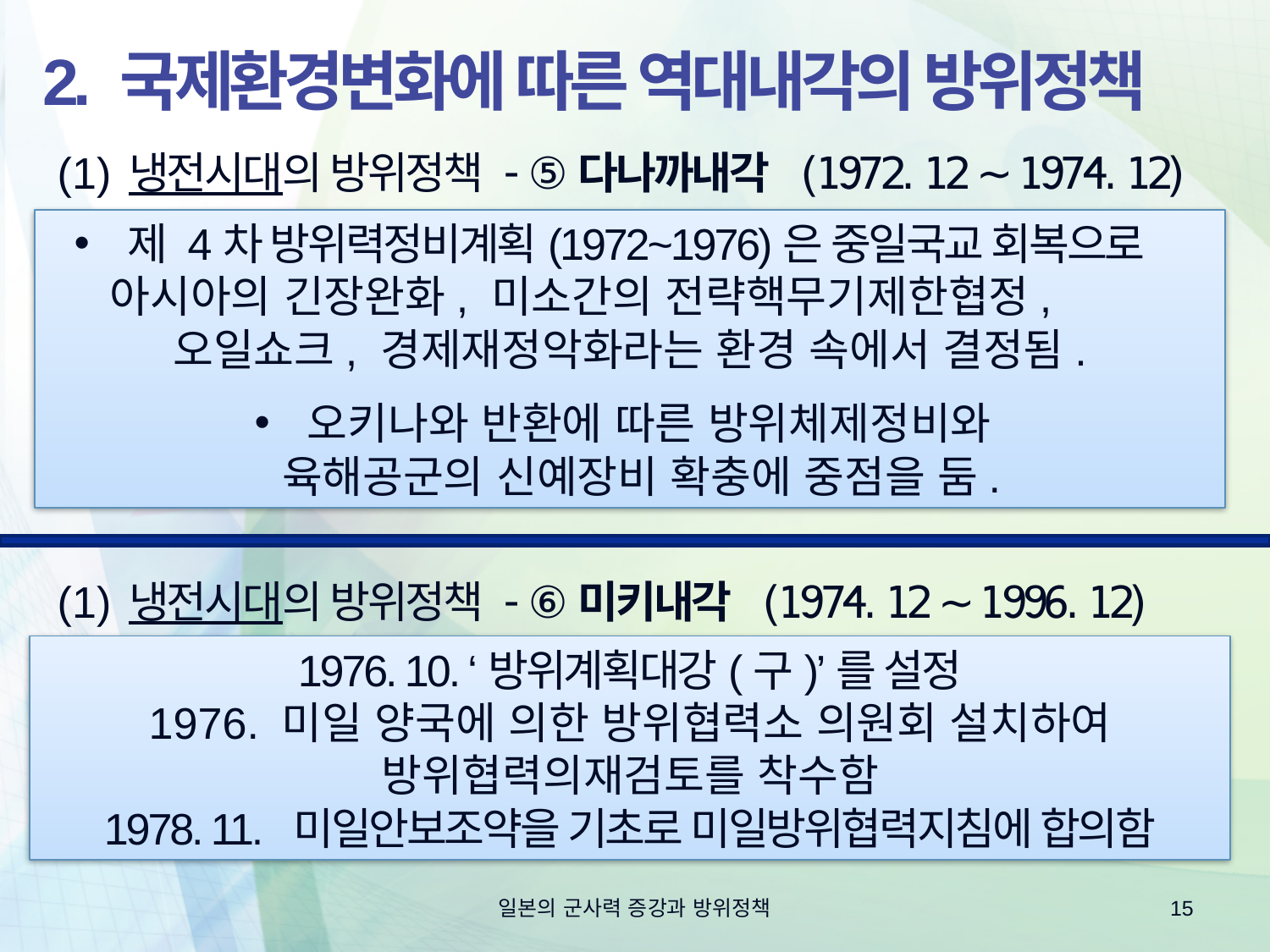

# 2. 국제환경변화에 따른 역대내각의 방위정책
냉전시대의 방위정책 - ⑤다나까내각  (1972. 12 ~ 1974. 12)
 제 4차 방위력정비계획(1972~1976)은 중일국교 회복으로    아시아의 긴장완화, 미소간의 전략핵무기제한협정,         오일쇼크, 경제재정악화라는 환경 속에서 결정됨.

 오키나와 반환에 따른 방위체제정비와
 육해공군의 신예장비 확충에 중점을 둠.

냉전시대의 방위정책 - ⑥미키내각  (1974. 12 ~ 1996. 12)
1976. 10. ‘방위계획대강(구)’를 설정
1976. 미일 양국에 의한 방위협력소 의원회 설치하여
방위협력의재검토를 착수함
1978. 11.  미일안보조약을 기초로 미일방위협력지침에 합의함
일본의 군사력 증강과 방위정책
15